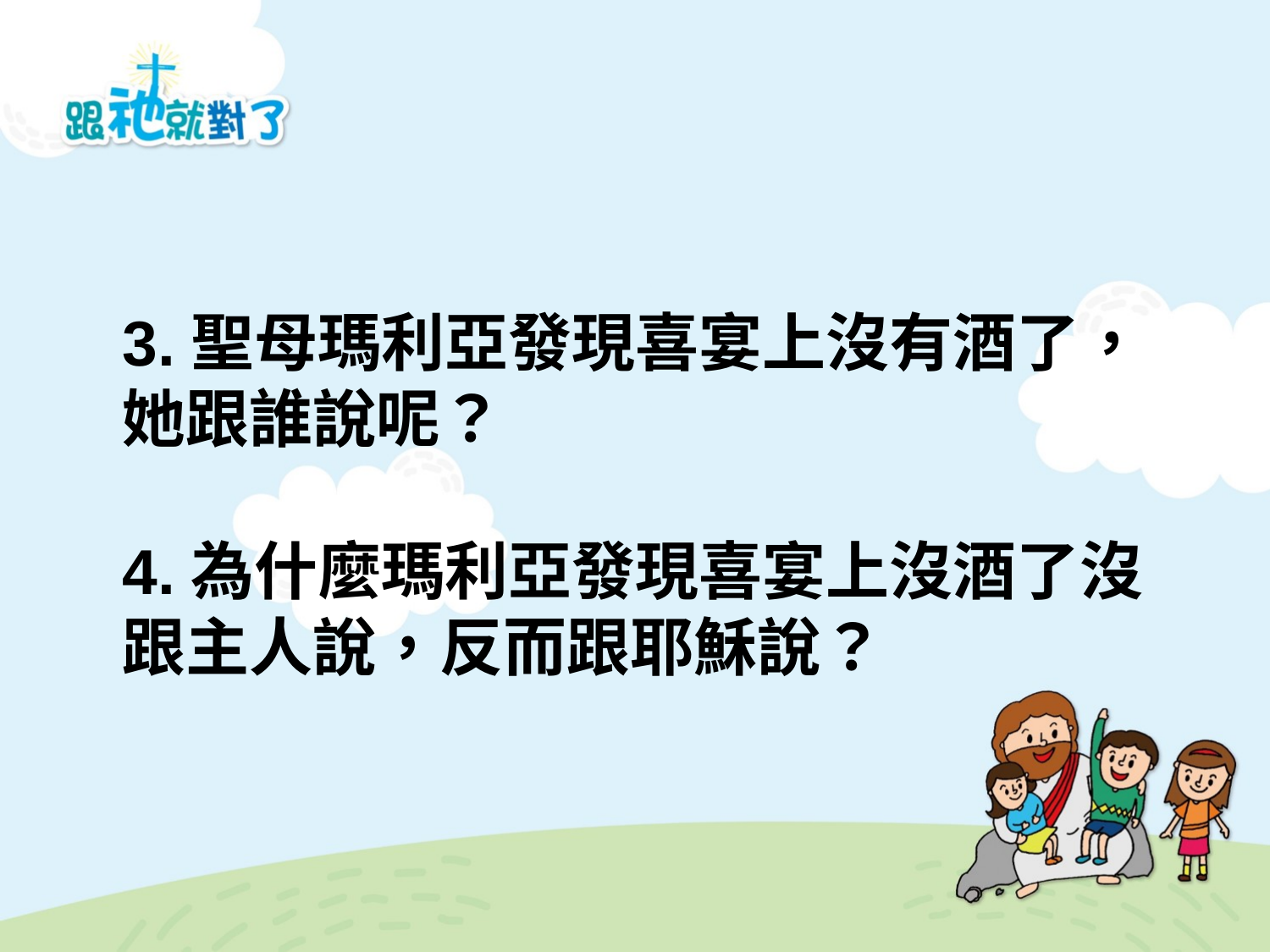

3.聖母瑪利亞發現喜宴上沒有酒了，她跟誰說呢？

4.為什麼瑪利亞發現喜宴上沒酒了沒跟主人說，反而跟耶穌說？